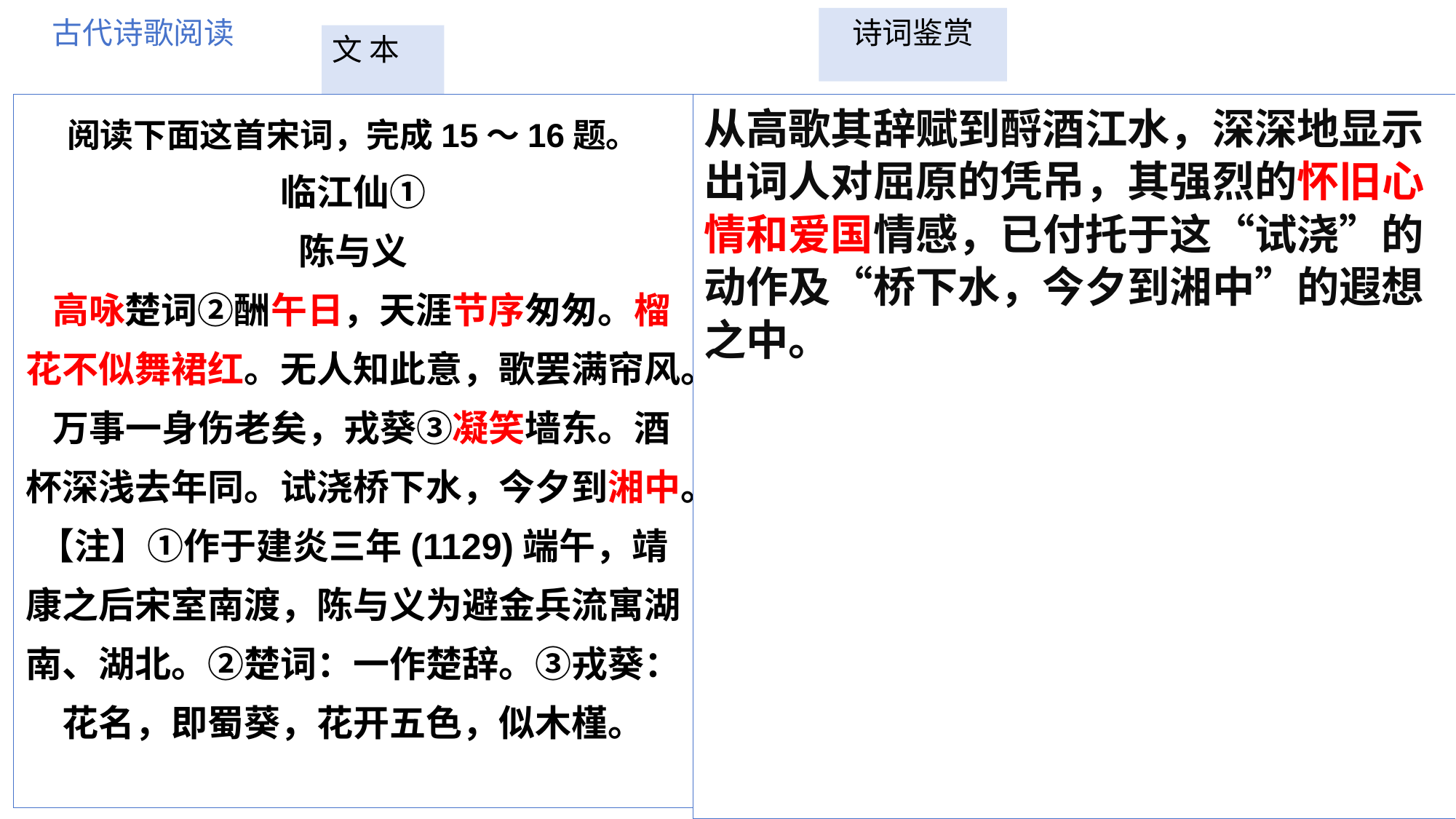

古代诗歌阅读
诗词鉴赏
文 本
阅读下面这首宋词，完成15～16题。
临江仙①
陈与义
 高咏楚词②酬午日，天涯节序匆匆。榴花不似舞裙红。无人知此意，歌罢满帘风。
 万事一身伤老矣，戎葵③凝笑墙东。酒杯深浅去年同。试浇桥下水，今夕到湘中。
【注】①作于建炎三年(1129)端午，靖康之后宋室南渡，陈与义为避金兵流寓湖南、湖北。②楚词：一作楚辞。③戎葵：花名，即蜀葵，花开五色，似木槿。
从高歌其辞赋到酹酒江水，深深地显示出词人对屈原的凭吊，其强烈的怀旧心情和爱国情感，已付托于这“试浇”的动作及“桥下水，今夕到湘中”的遐想之中。